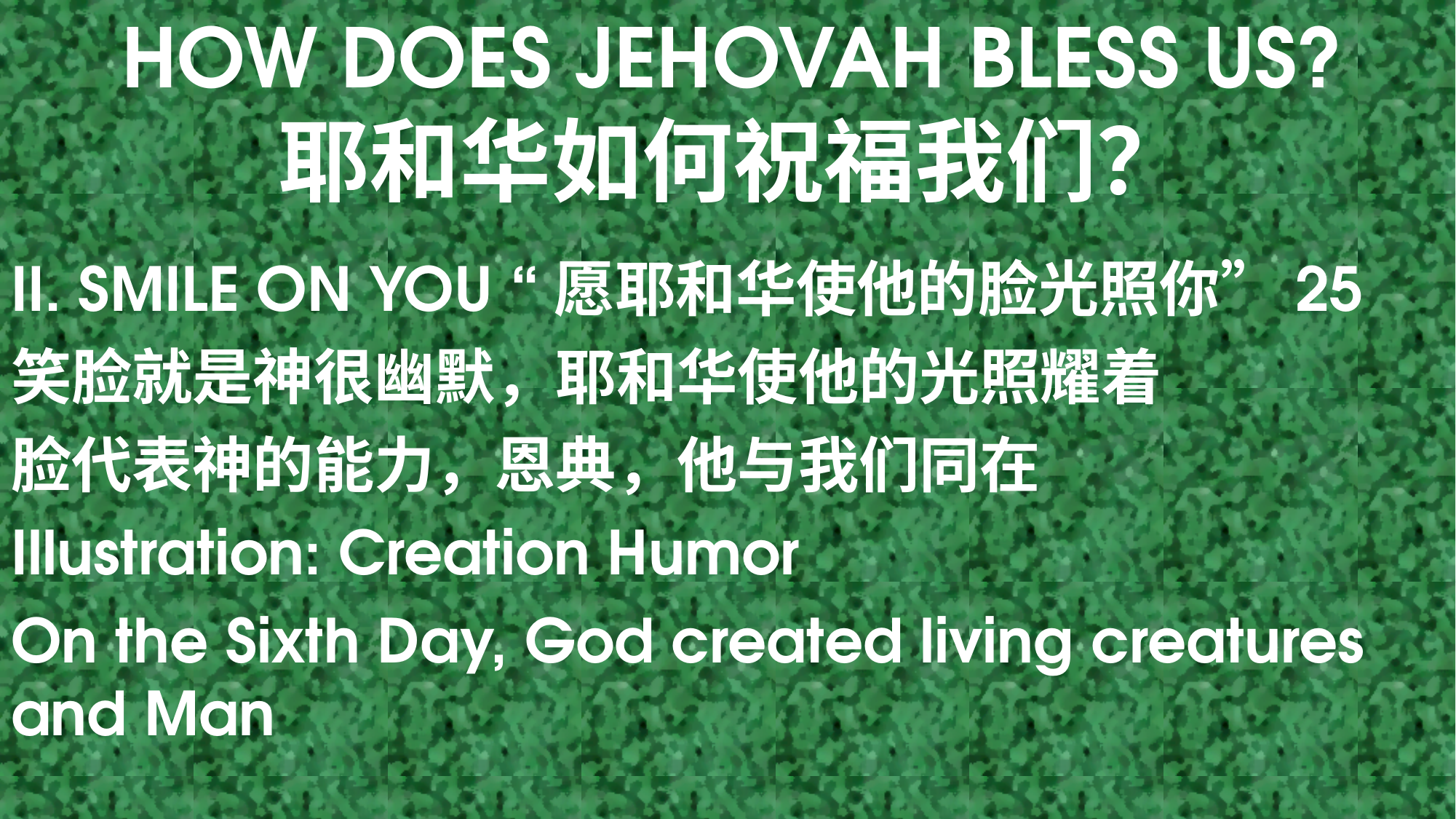

# HOW DOES JEHOVAH BLESS US? 耶和华如何祝福我们？
II. SMILE ON YOU “愿耶和华使他的脸光照你”25
笑脸就是神很幽默，耶和华使他的光照耀着
脸代表神的能力，恩典，他与我们同在
Illustration: Creation Humor
On the Sixth Day, God created living creatures and Man